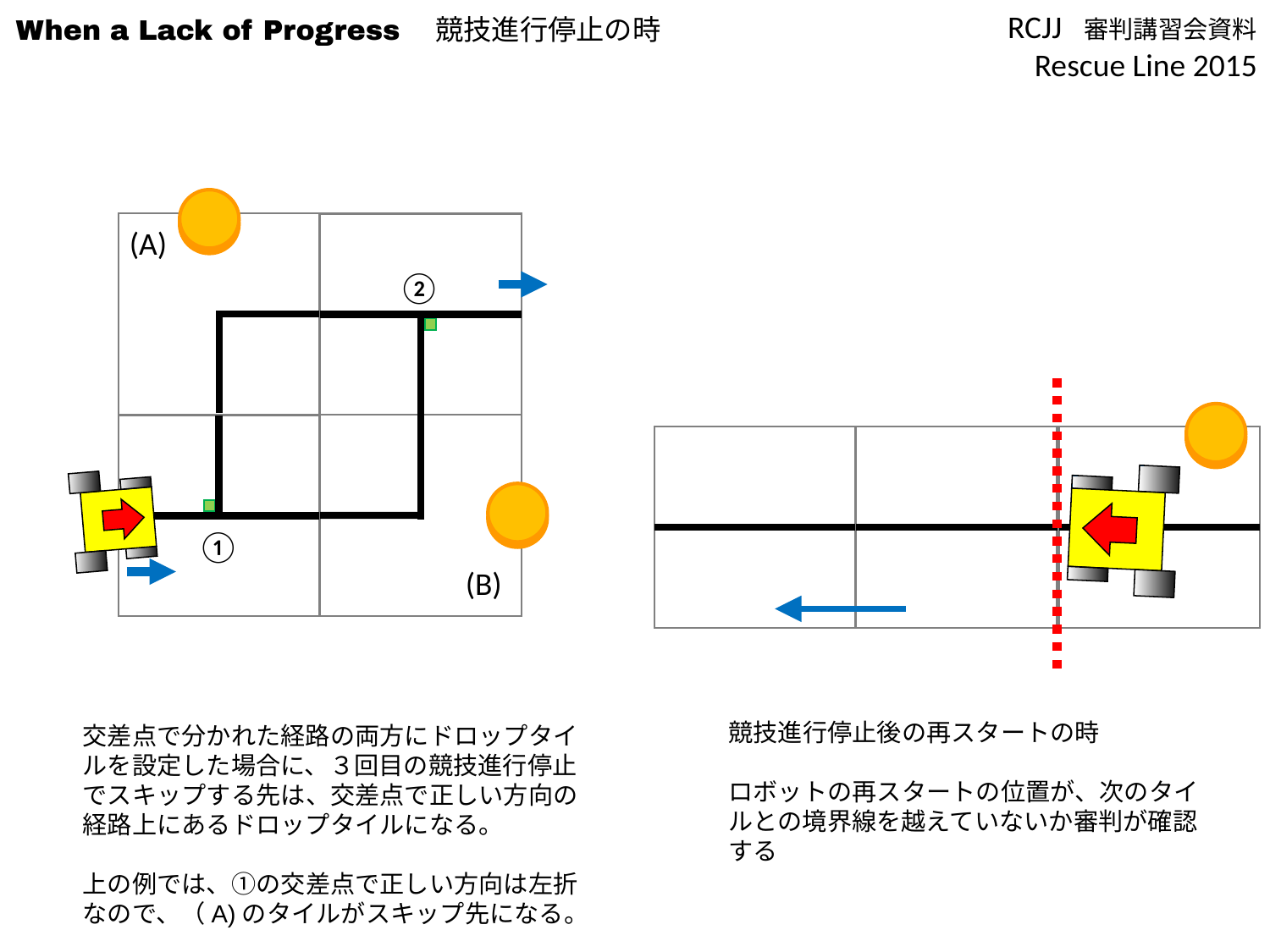

When a Lack of Progress　競技進行停止の時

(A)
②

①
(B)
競技進行停止後の再スタートの時

ロボットの再スタートの位置が、次のタイルとの境界線を越えていないか審判が確認する
交差点で分かれた経路の両方にドロップタイルを設定した場合に、３回目の競技進行停止でスキップする先は、交差点で正しい方向の経路上にあるドロップタイルになる。

上の例では、①の交差点で正しい方向は左折なので、（A)のタイルがスキップ先になる。